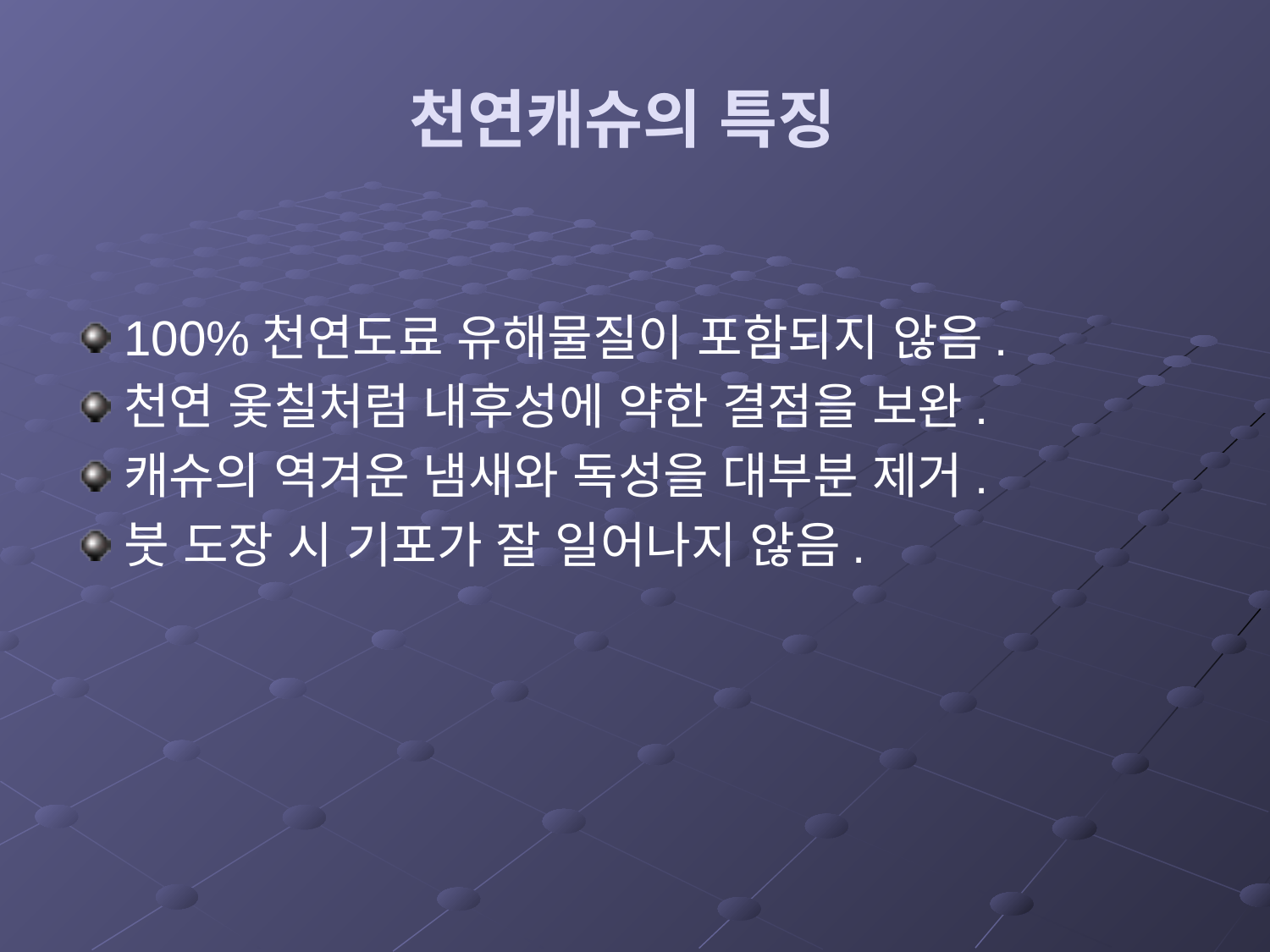

# 천연캐슈의 특징

100%천연도료 유해물질이 포함되지 않음.
천연 옻칠처럼 내후성에 약한 결점을 보완.
캐슈의 역겨운 냄새와 독성을 대부분 제거.
붓 도장 시 기포가 잘 일어나지 않음.